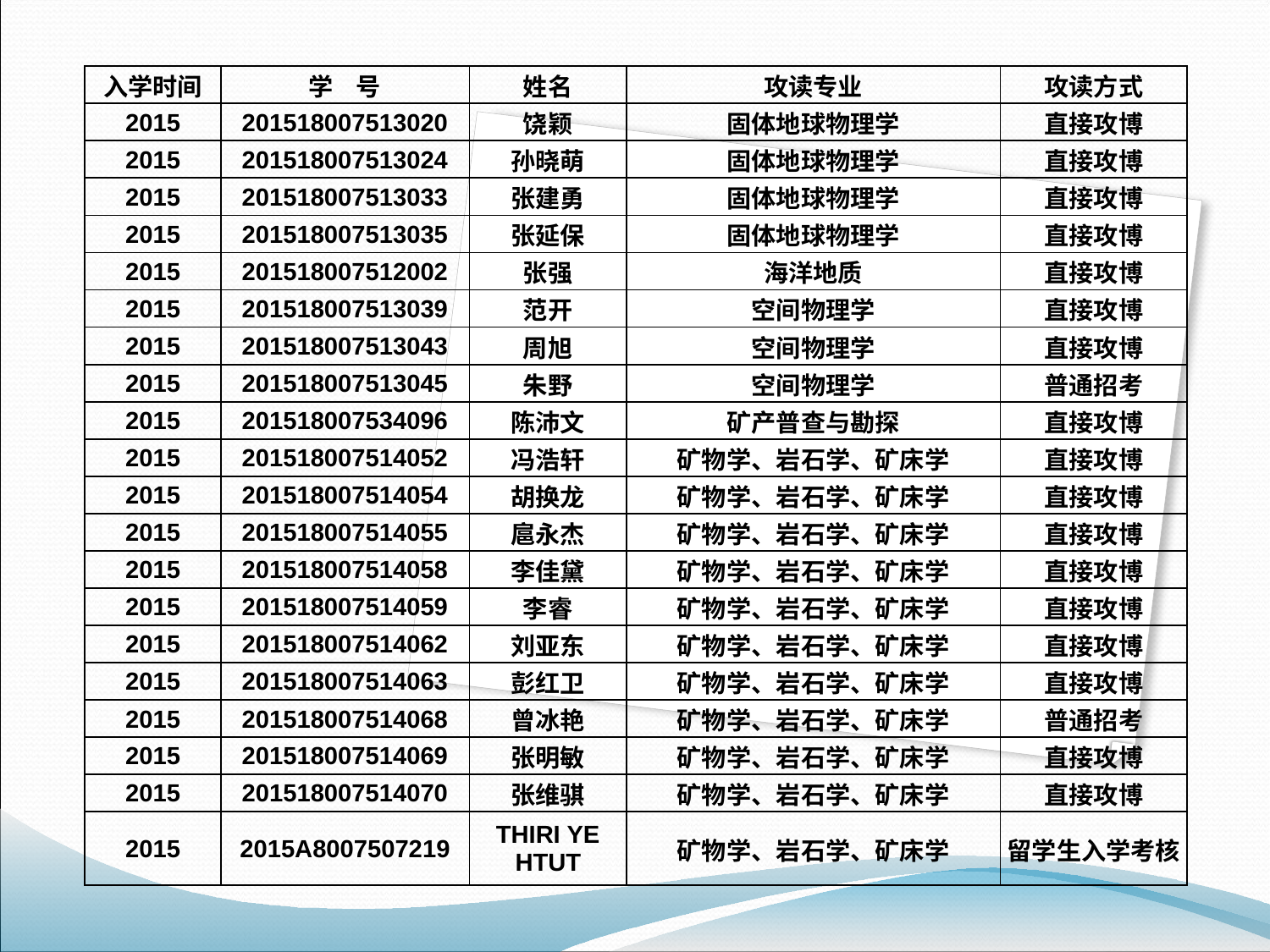

| 入学时间 | 学 号 | 姓名 | 攻读专业 | 攻读方式 |
| --- | --- | --- | --- | --- |
| 2015 | 201518007513020 | 饶颖 | 固体地球物理学 | 直接攻博 |
| 2015 | 201518007513024 | 孙晓萌 | 固体地球物理学 | 直接攻博 |
| 2015 | 201518007513033 | 张建勇 | 固体地球物理学 | 直接攻博 |
| 2015 | 201518007513035 | 张延保 | 固体地球物理学 | 直接攻博 |
| 2015 | 201518007512002 | 张强 | 海洋地质 | 直接攻博 |
| 2015 | 201518007513039 | 范开 | 空间物理学 | 直接攻博 |
| 2015 | 201518007513043 | 周旭 | 空间物理学 | 直接攻博 |
| 2015 | 201518007513045 | 朱野 | 空间物理学 | 普通招考 |
| 2015 | 201518007534096 | 陈沛文 | 矿产普查与勘探 | 直接攻博 |
| 2015 | 201518007514052 | 冯浩轩 | 矿物学、岩石学、矿床学 | 直接攻博 |
| 2015 | 201518007514054 | 胡换龙 | 矿物学、岩石学、矿床学 | 直接攻博 |
| 2015 | 201518007514055 | 扈永杰 | 矿物学、岩石学、矿床学 | 直接攻博 |
| 2015 | 201518007514058 | 李佳黛 | 矿物学、岩石学、矿床学 | 直接攻博 |
| 2015 | 201518007514059 | 李睿 | 矿物学、岩石学、矿床学 | 直接攻博 |
| 2015 | 201518007514062 | 刘亚东 | 矿物学、岩石学、矿床学 | 直接攻博 |
| 2015 | 201518007514063 | 彭红卫 | 矿物学、岩石学、矿床学 | 直接攻博 |
| 2015 | 201518007514068 | 曾冰艳 | 矿物学、岩石学、矿床学 | 普通招考 |
| 2015 | 201518007514069 | 张明敏 | 矿物学、岩石学、矿床学 | 直接攻博 |
| 2015 | 201518007514070 | 张维骐 | 矿物学、岩石学、矿床学 | 直接攻博 |
| 2015 | 2015A8007507219 | THIRI YE HTUT | 矿物学、岩石学、矿床学 | 留学生入学考核 |